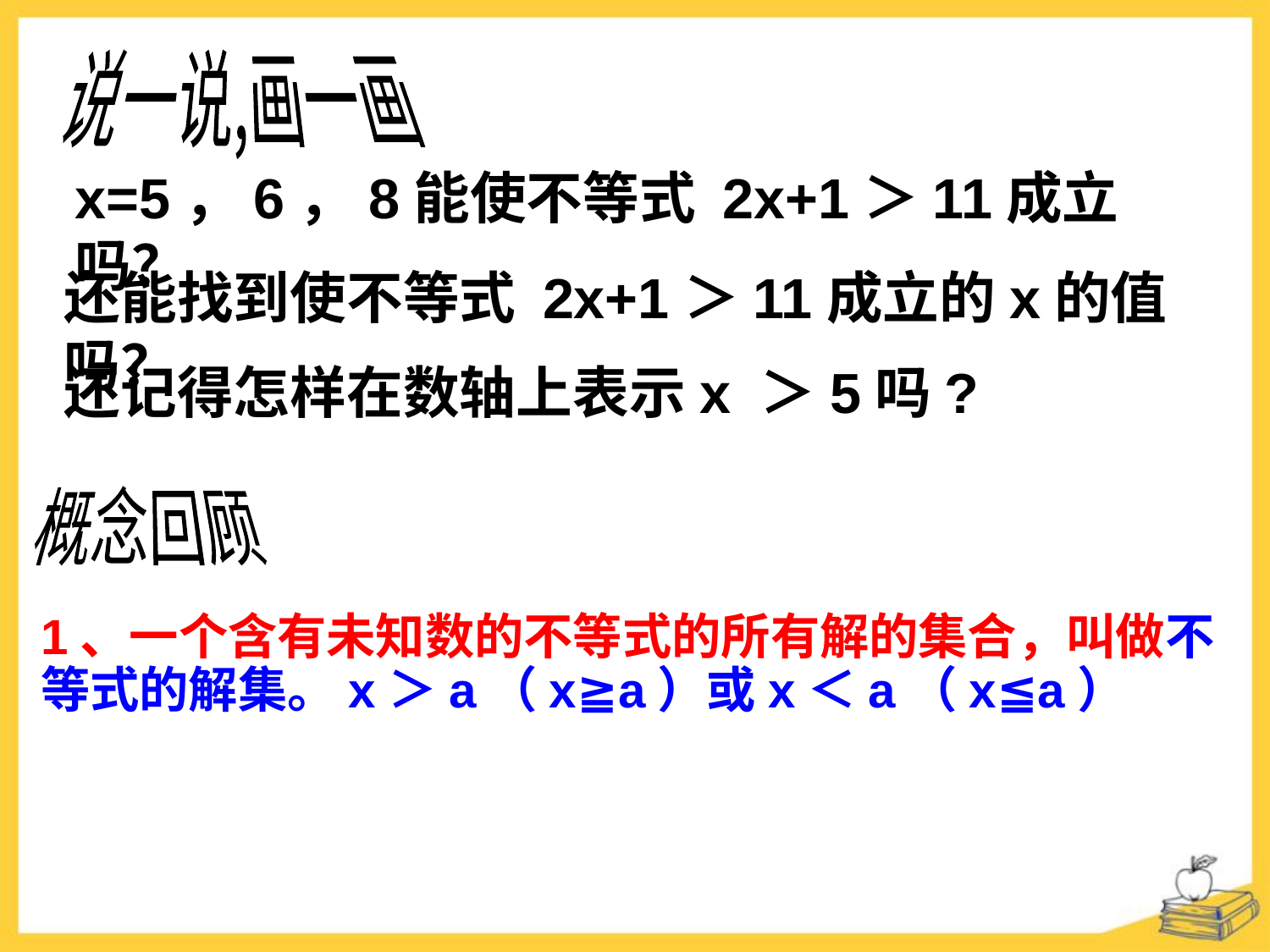

说一说,画一画
   x=5，6，8能使不等式 2x+1＞11成立吗？

还能找到使不等式 2x+1＞11成立的x的值吗？
还记得怎样在数轴上表示x ＞5吗?
概念回顾
1、一个含有未知数的不等式的所有解的集合，叫做不等式的解集。x＞a（x≧a）或x＜a（x≦a）